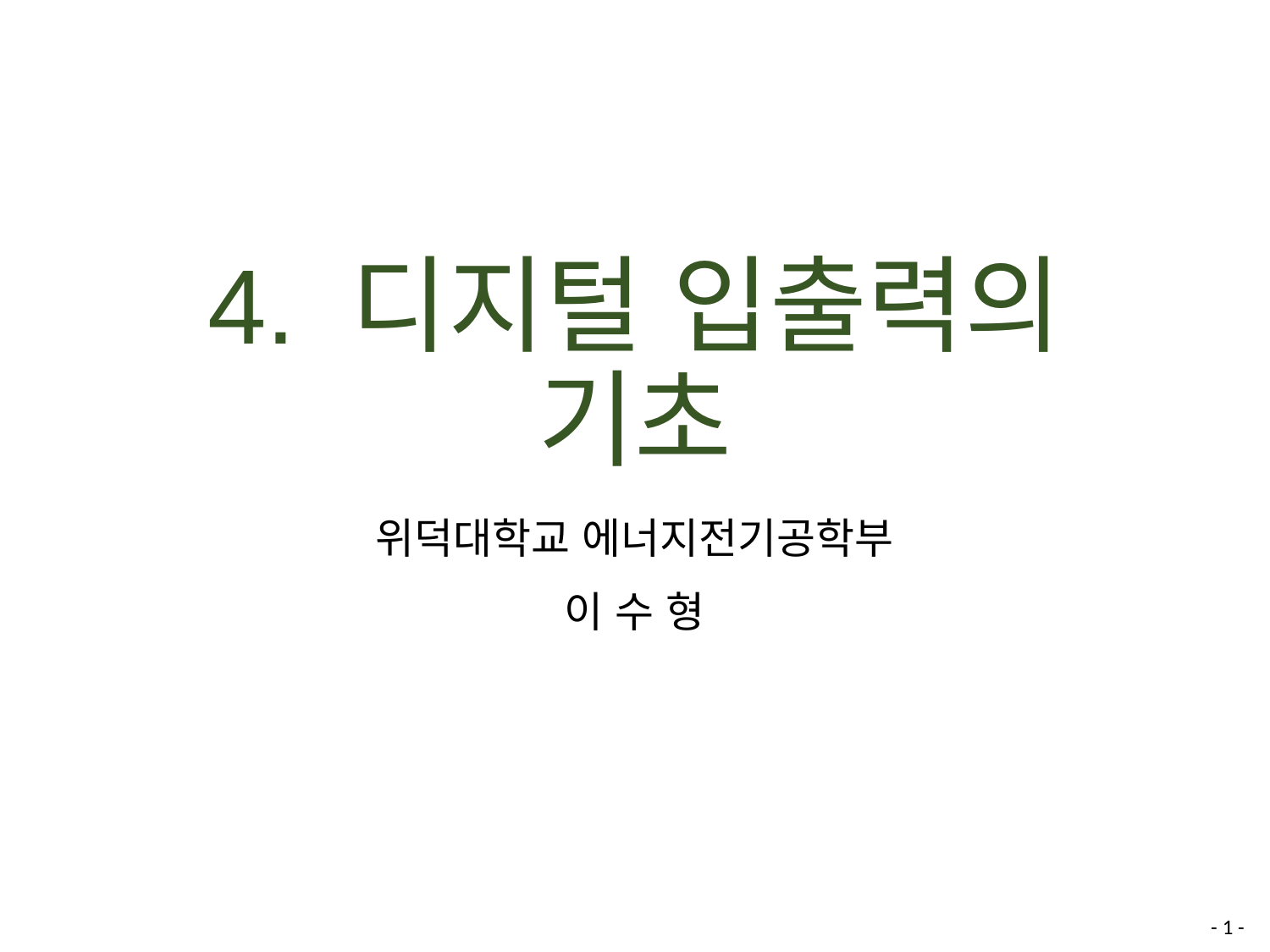

# 4. 디지털 입출력의 기초
위덕대학교 에너지전기공학부
이 수 형
- 1 -